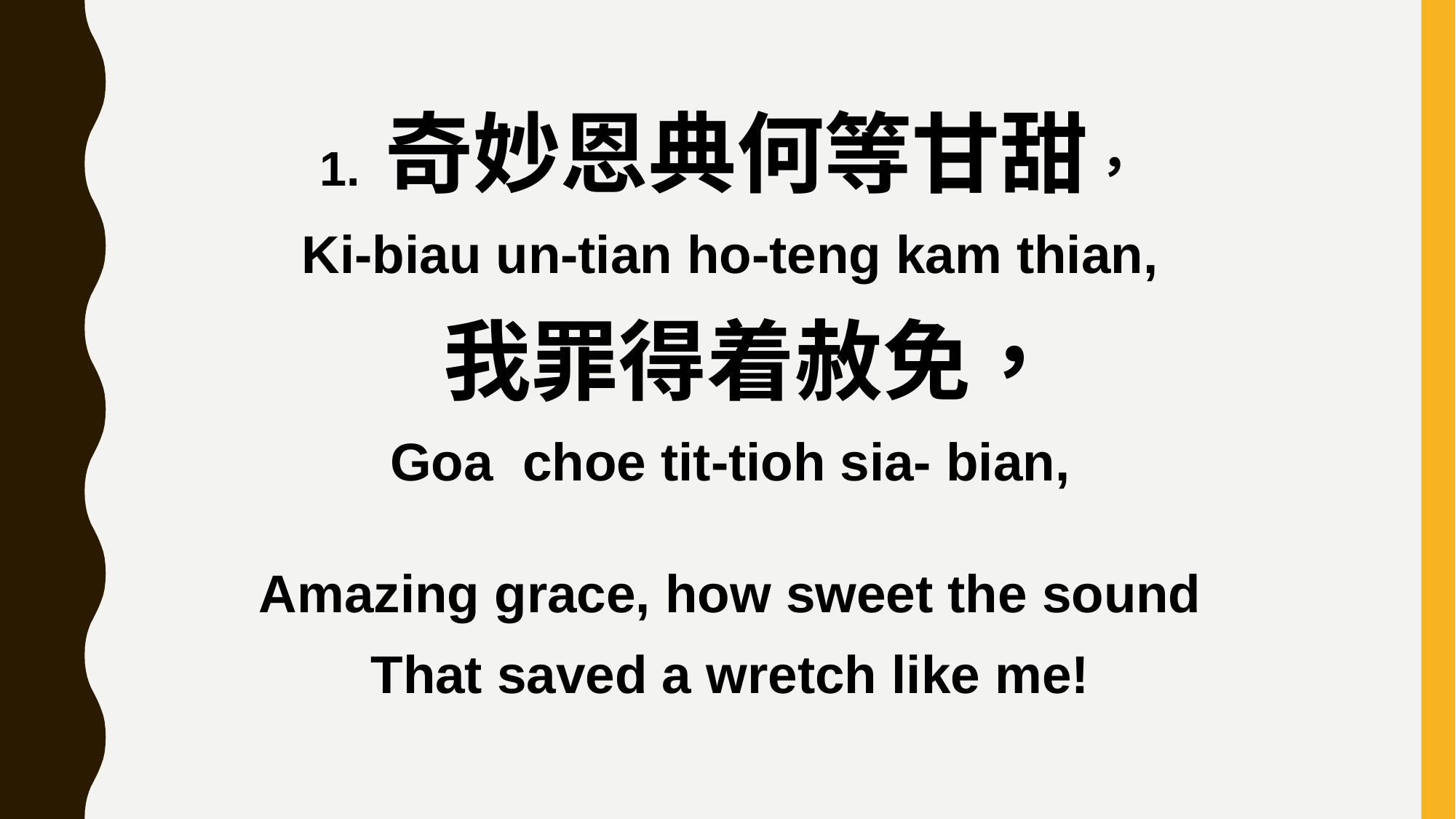

1. 奇妙恩典何等甘甜，
Ki-biau un-tian ho-teng kam thian,
 我罪得着赦免，
Goa  choe tit-tioh sia- bian,

Amazing grace, how sweet the sound
That saved a wretch like me!